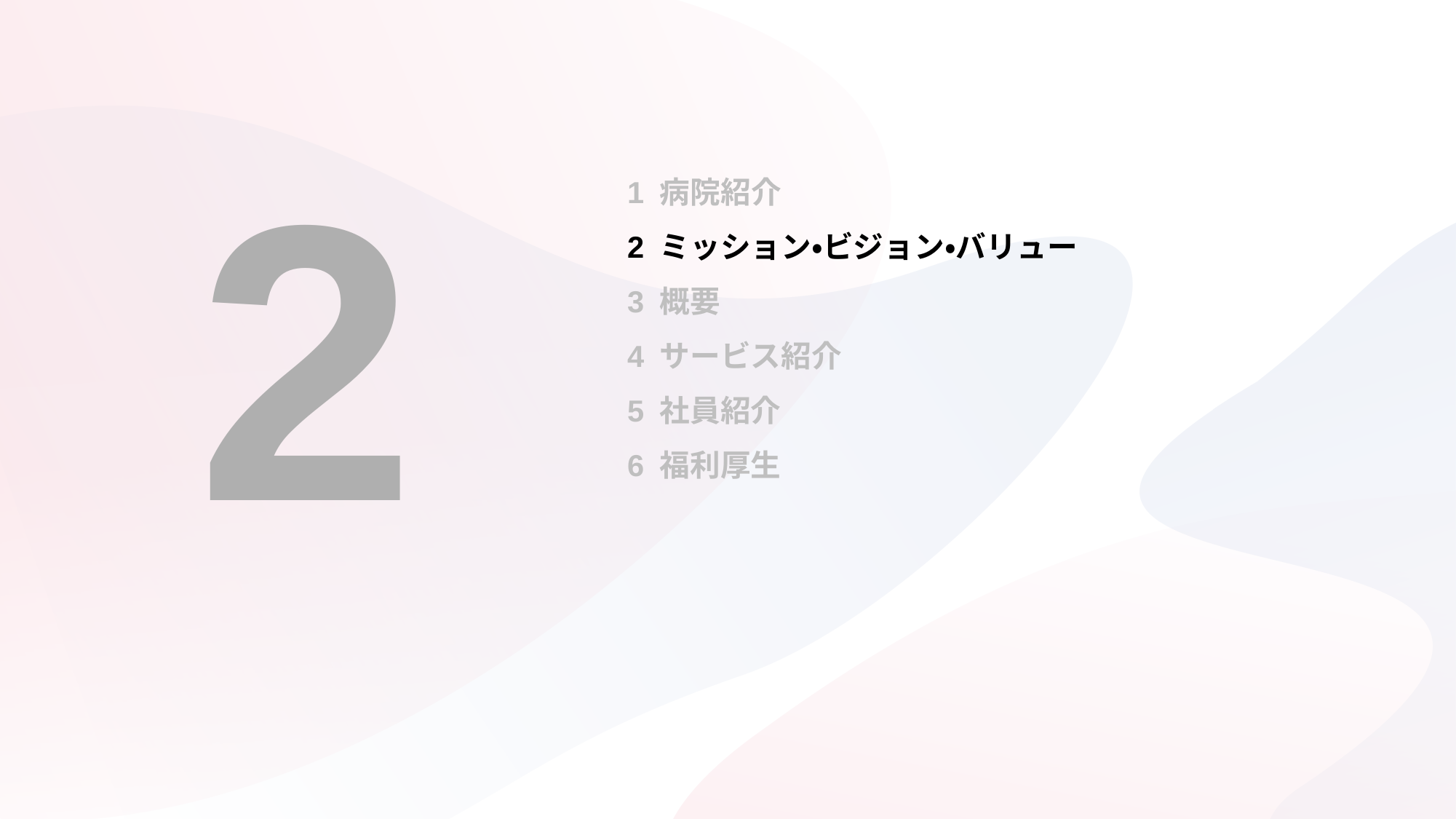

2
1 病院紹介
2 ミッション・ビジョン・バリュー
3 概要
4 サービス紹介
5 社員紹介
6 福利厚生